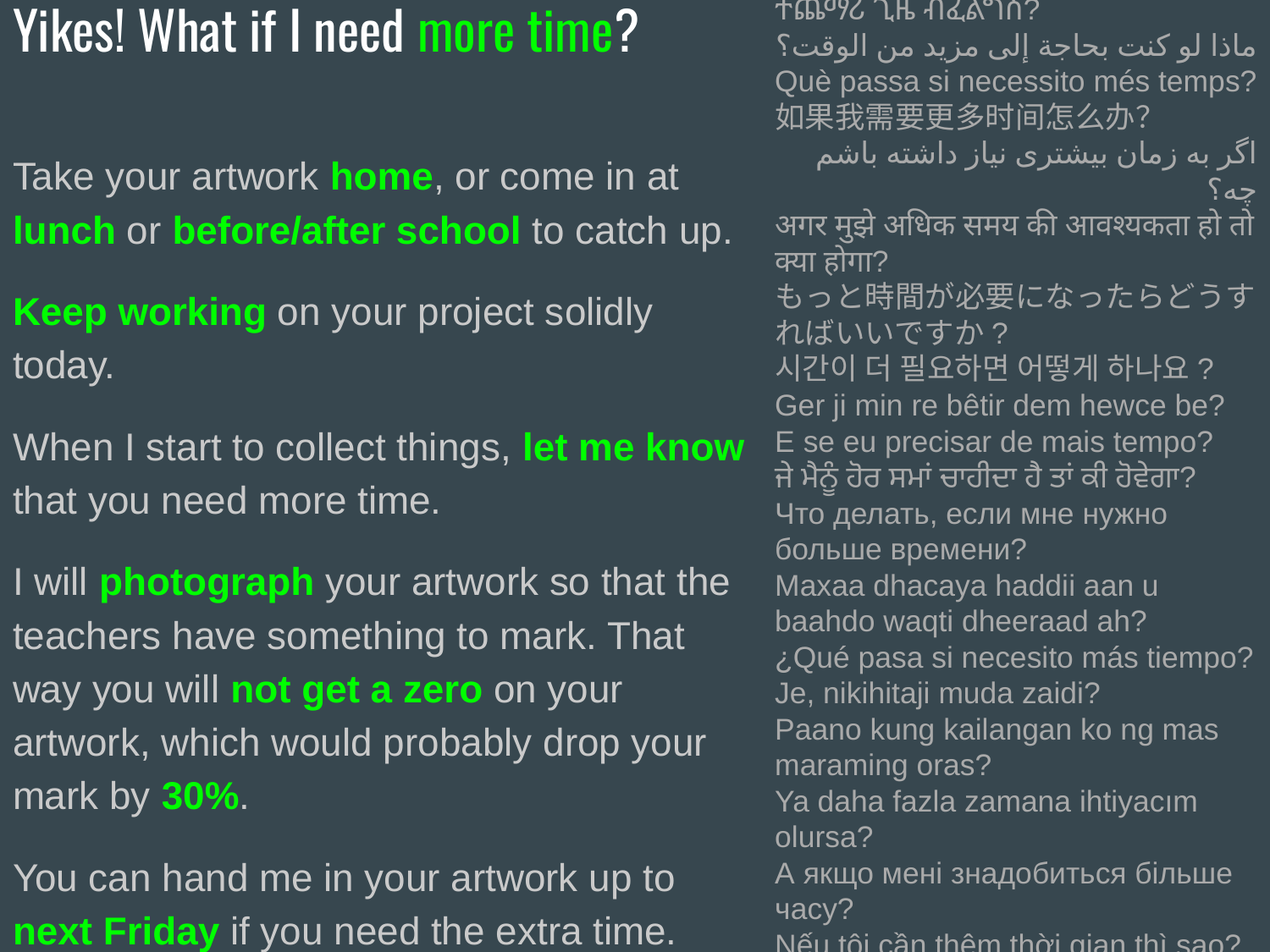

Yikes! What if I need more time?

Take your artwork home, or come in at lunch or before/after school to catch up.
Keep working on your project solidly today.
When I start to collect things, let me know that you need more time.
I will photograph your artwork so that the teachers have something to mark. That way you will not get a zero on your artwork, which would probably drop your mark by 30%.
You can hand me in your artwork up to next Friday if you need the extra time.
ተጨማሪ ጊዜ ብፈልግስ?
ماذا لو كنت بحاجة إلى مزيد من الوقت؟
Què passa si necessito més temps?
如果我需要更多时间怎么办？
اگر به زمان بیشتری نیاز داشته باشم چه؟
अगर मुझे अधिक समय की आवश्यकता हो तो क्या होगा?
もっと時間が必要になったらどうすればいいですか?
시간이 더 필요하면 어떻게 하나요?
Ger ji min re bêtir dem hewce be?
E se eu precisar de mais tempo?
ਜੇ ਮੈਨੂੰ ਹੋਰ ਸਮਾਂ ਚਾਹੀਦਾ ਹੈ ਤਾਂ ਕੀ ਹੋਵੇਗਾ?
Что делать, если мне нужно больше времени?
Maxaa dhacaya haddii aan u baahdo waqti dheeraad ah?
¿Qué pasa si necesito más tiempo?
Je, nikihitaji muda zaidi?
Paano kung kailangan ko ng mas maraming oras?
Ya daha fazla zamana ihtiyacım olursa?
А якщо мені знадобиться більше часу?
Nếu tôi cần thêm thời gian thì sao?